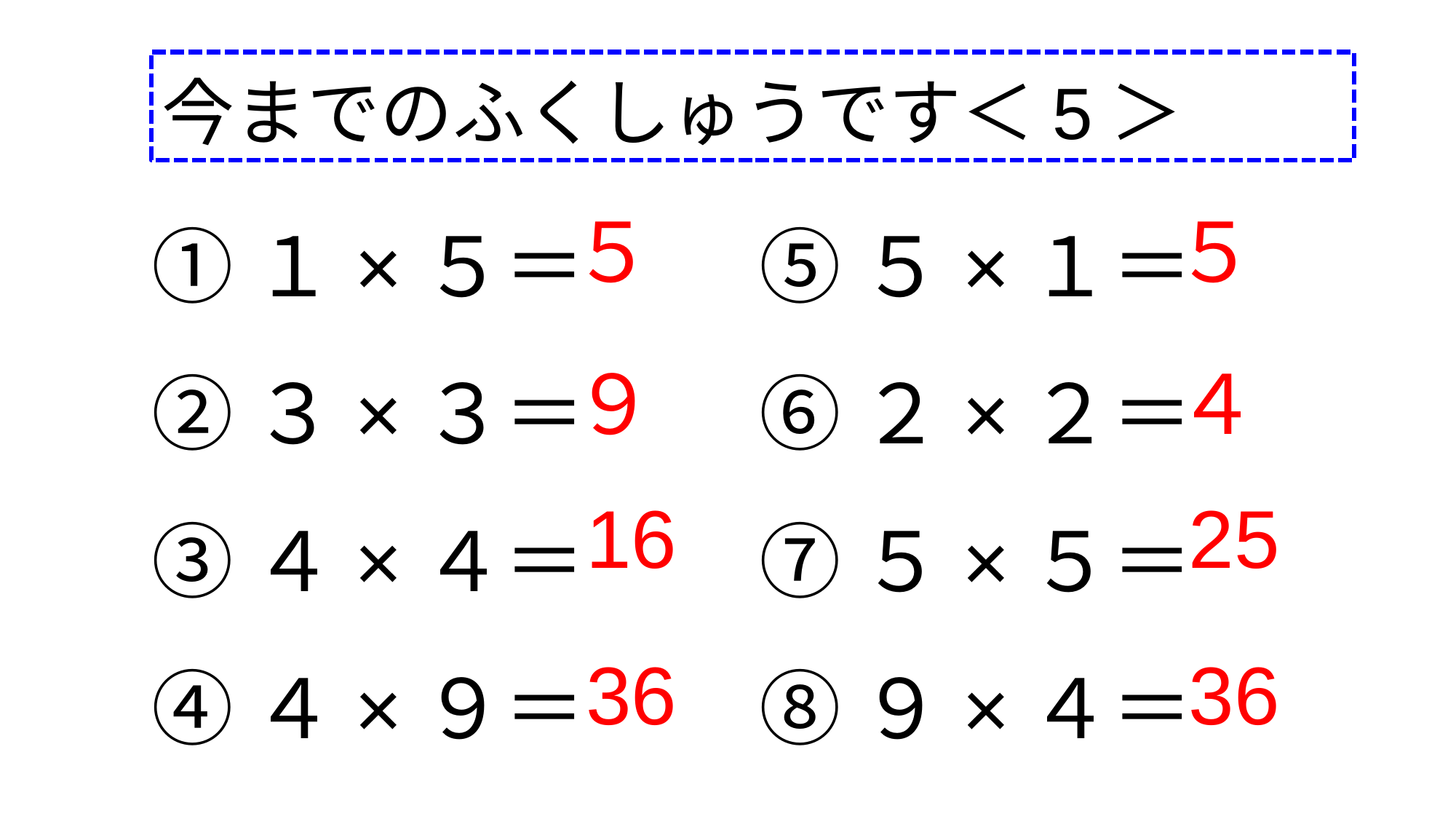

今までのふくしゅうです＜5＞
①１×５＝
②３×３＝
③４×４＝
④４×９＝
⑤５×１＝
⑥２×２＝
⑦５×５＝
⑧９×４＝
５
５
９
４
16
25
36
36